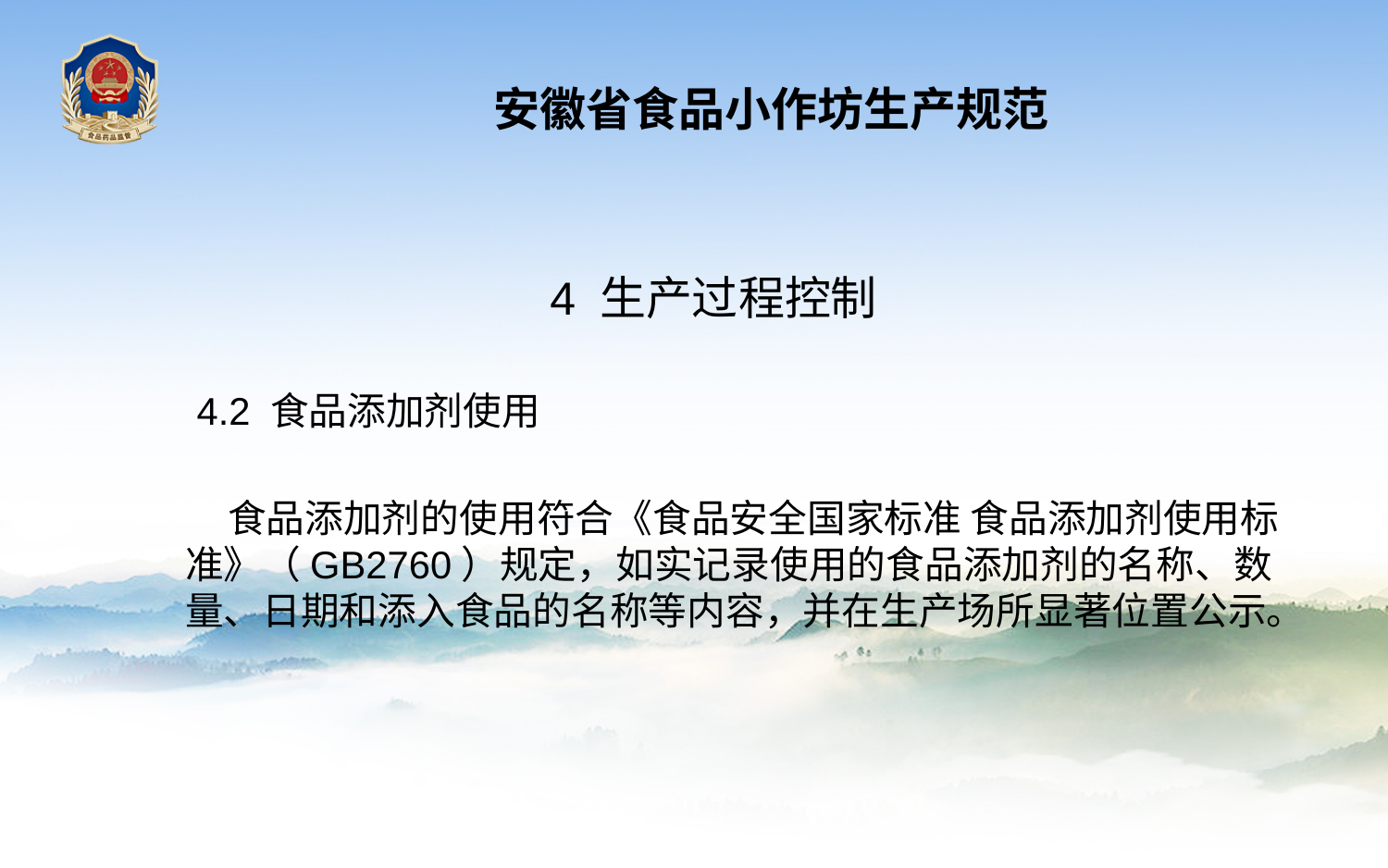

安徽省食品小作坊生产规范

4 生产过程控制

      4.2 食品添加剂使用

          食品添加剂的使用符合《食品安全国家标准 食品添加剂使用标准》（GB2760）规定，如实记录使用的食品添加剂的名称、数量、日期和添入食品的名称等内容，并在生产场所显著位置公示。